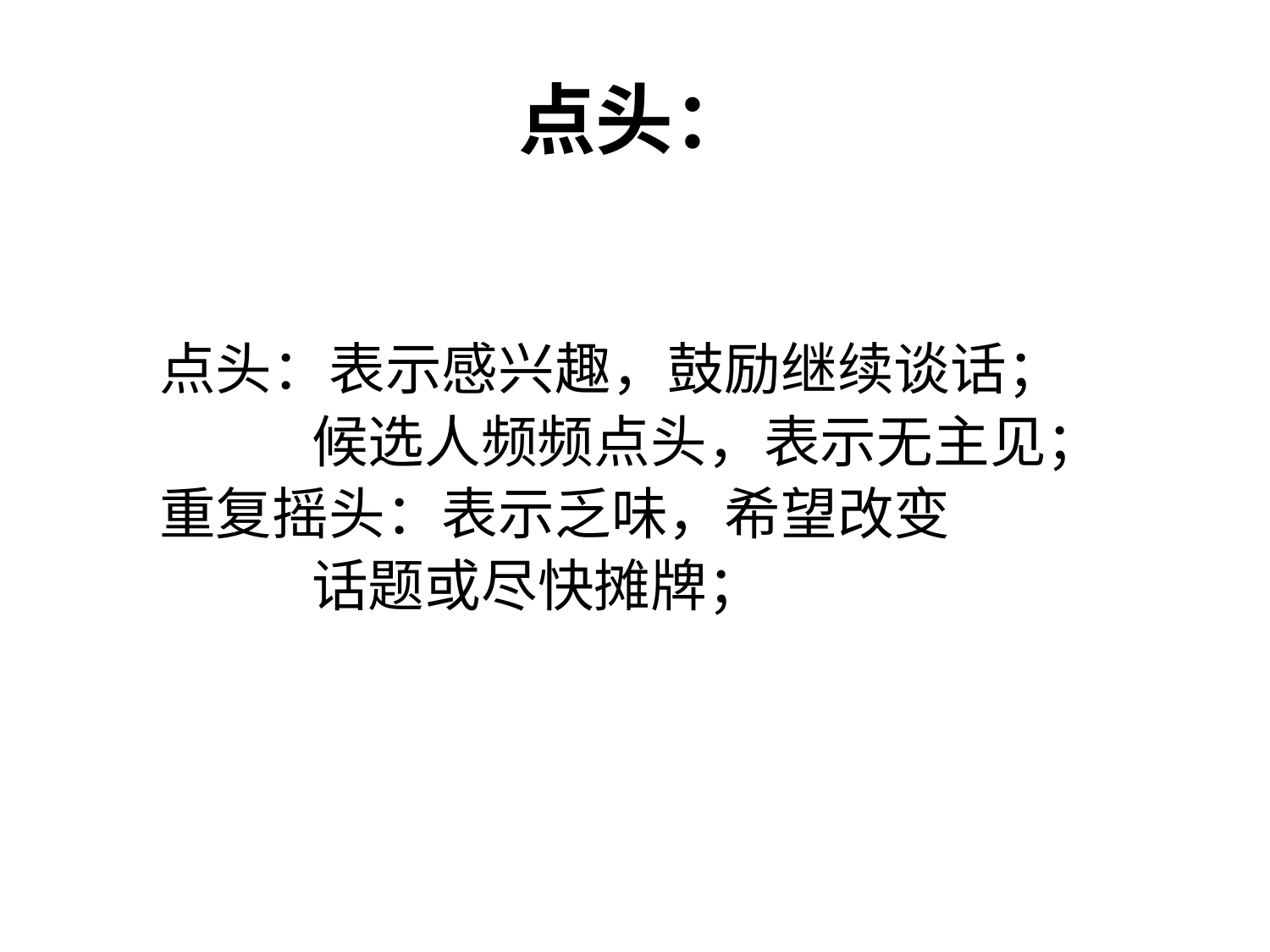

# 点头：

   点头：表示感兴趣，鼓励继续谈话；
               候选人频频点头，表示无主见；
   重复摇头：表示乏味，希望改变
               话题或尽快摊牌；